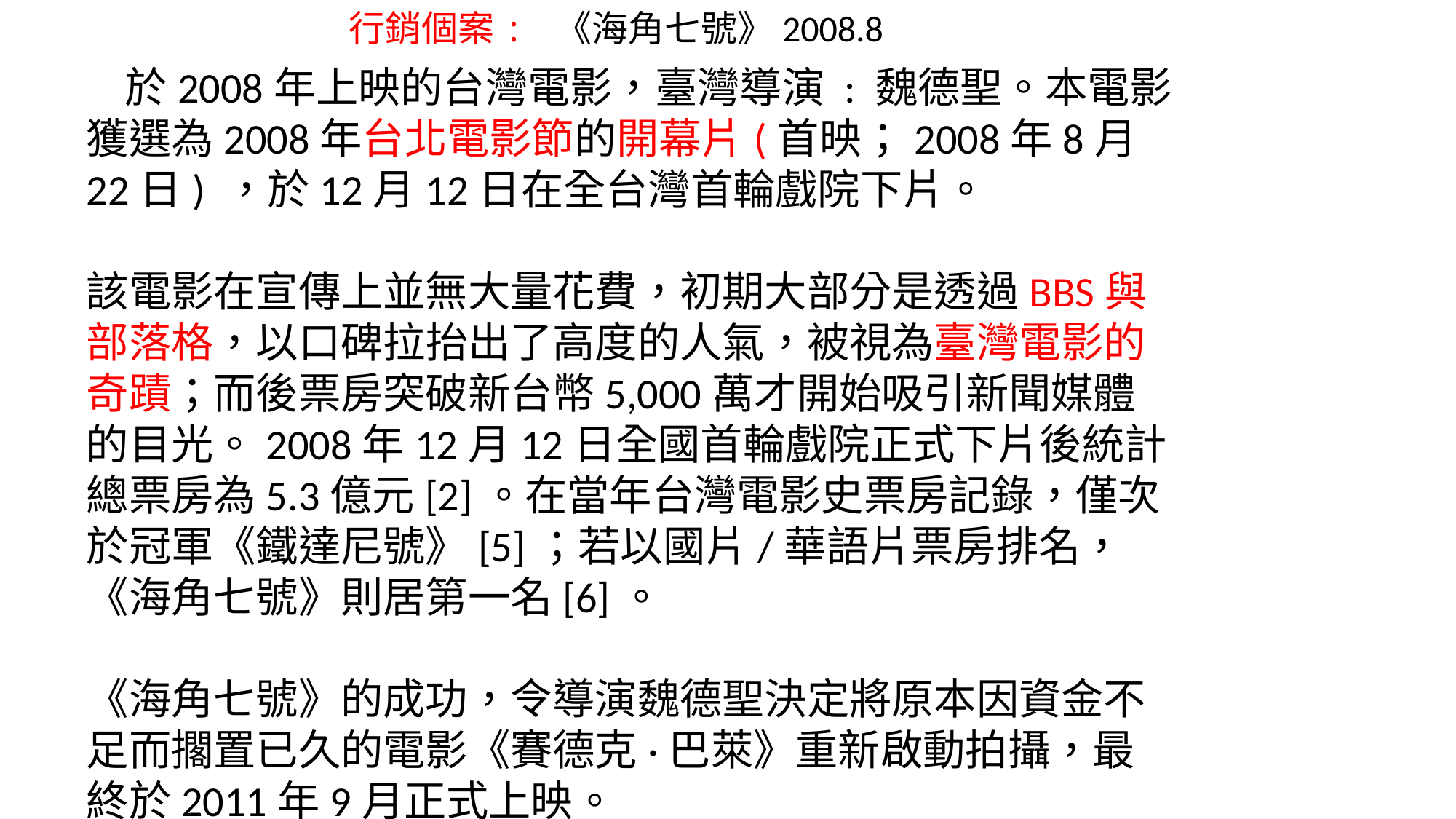

行銷個案: 《海角七號》2008.8
   於2008年上映的台灣電影，臺灣導演 : 魏德聖。本電影獲選為2008年台北電影節的開幕片(首映；2008年8月22日) ，於12月12日在全台灣首輪戲院下片。

該電影在宣傳上並無大量花費，初期大部分是透過BBS與部落格，以口碑拉抬出了高度的人氣，被視為臺灣電影的奇蹟；而後票房突破新台幣5,000萬才開始吸引新聞媒體的目光。2008年12月12日全國首輪戲院正式下片後統計總票房為5.3億元[2]。在當年台灣電影史票房記錄，僅次於冠軍《鐵達尼號》[5]；若以國片/華語片票房排名，《海角七號》則居第一名[6]。

《海角七號》的成功，令導演魏德聖決定將原本因資金不足而擱置已久的電影《賽德克·巴萊》重新啟動拍攝，最終於2011年9月正式上映。